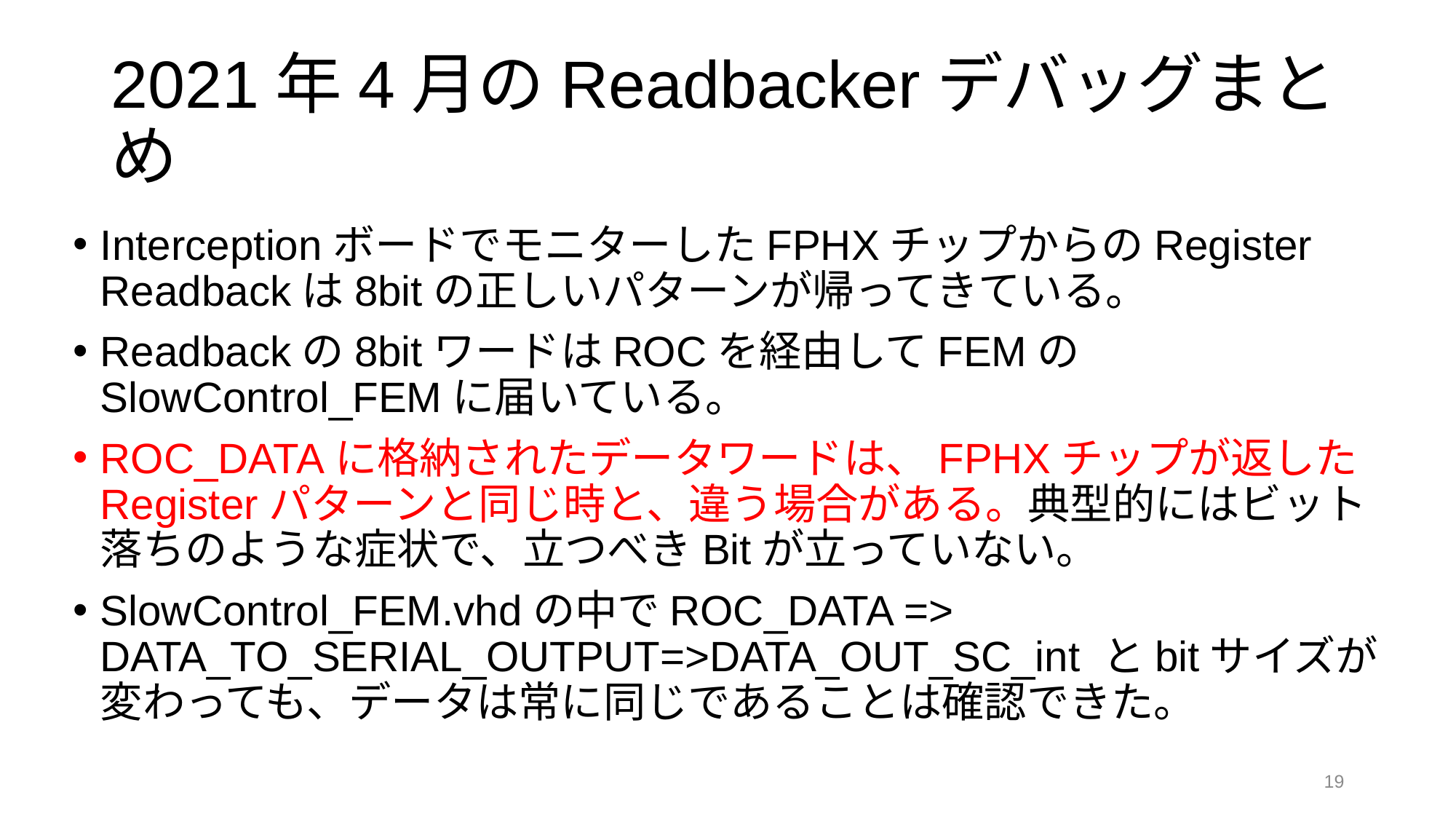

# 2021年4月のReadbackerデバッグまとめ
InterceptionボードでモニターしたFPHXチップからのRegister Readbackは8bitの正しいパターンが帰ってきている。
Readbackの8bitワードはROCを経由してFEMのSlowControl_FEMに届いている。
ROC_DATAに格納されたデータワードは、FPHXチップが返したRegisterパターンと同じ時と、違う場合がある。典型的にはビット落ちのような症状で、立つべきBitが立っていない。
SlowControl_FEM.vhdの中でROC_DATA => DATA_TO_SERIAL_OUTPUT=>DATA_OUT_SC_int とbitサイズが変わっても、データは常に同じであることは確認できた。
19